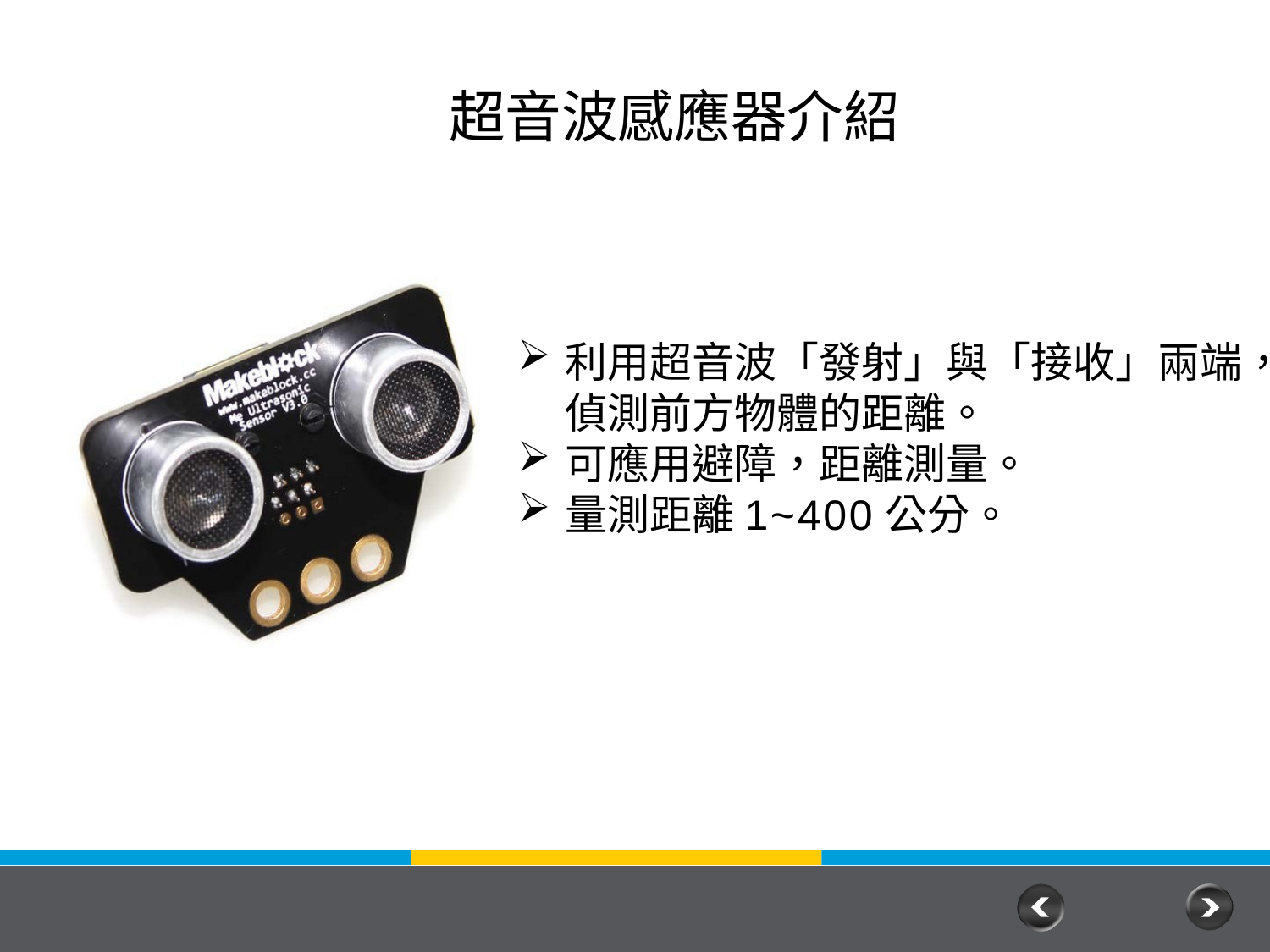

# 超音波感應器介紹

利用超音波「發射」與「接收」兩端， 偵測前方物體的距離。
可應用避障，距離測量。
量測距離1~400公分。

19